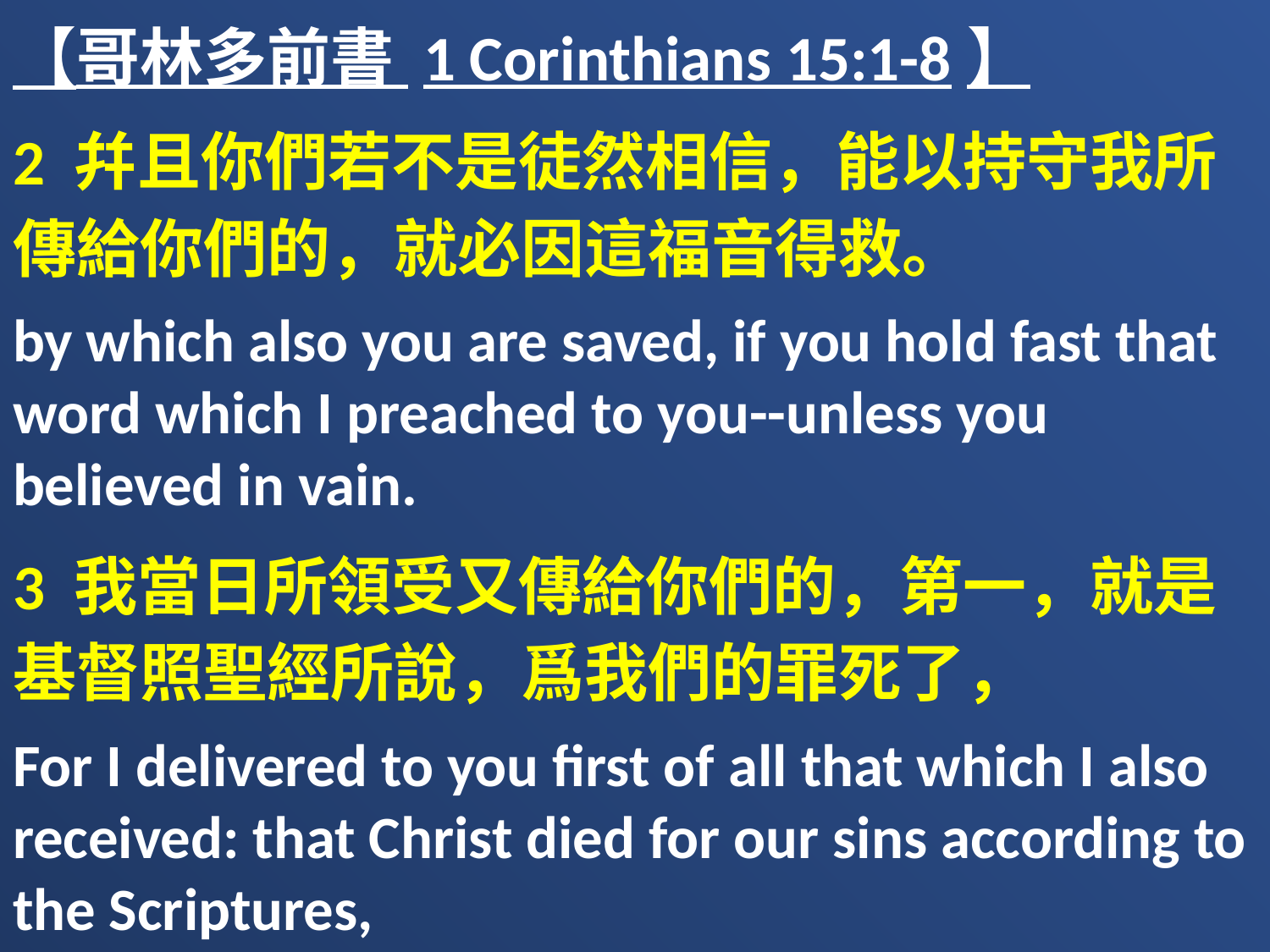

【哥林多前書 1 Corinthians 15:1-8】
2 幷且你們若不是徒然相信，能以持守我所傳給你們的，就必因這福音得救。
by which also you are saved, if you hold fast that word which I preached to you--unless you believed in vain.
3 我當日所領受又傳給你們的，第一，就是基督照聖經所說，爲我們的罪死了，
For I delivered to you first of all that which I also received: that Christ died for our sins according to the Scriptures,